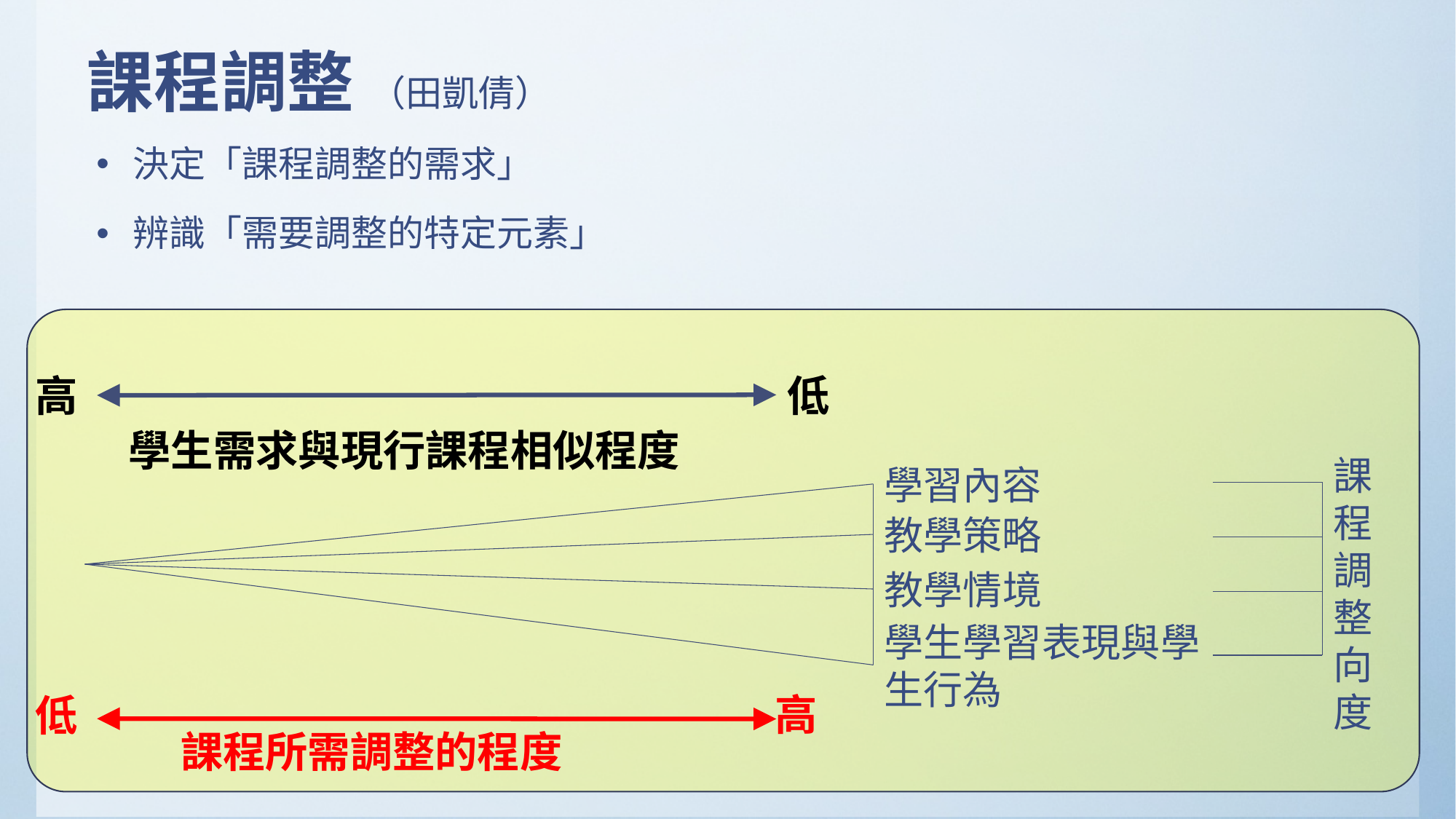

# 課程調整 （田凱倩）
決定「課程調整的需求」
辨識「需要調整的特定元素」

高
低
學生需求與現行課程相似程度
課程調整向度
學習內容
教學策略
教學情境
學生學習表現與學生行為
高
低
課程所需調整的程度